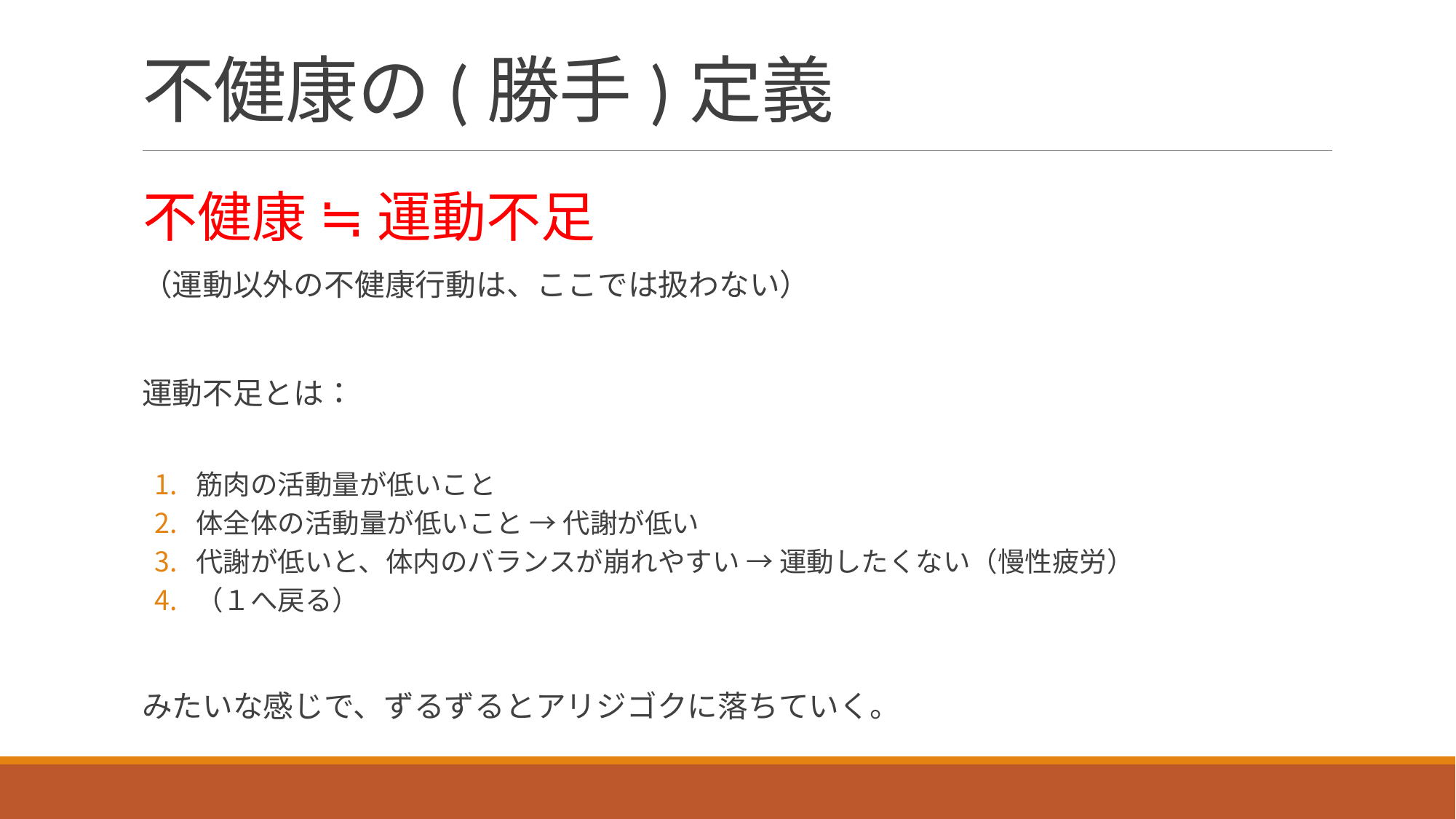

# 不健康の(勝手)定義
不健康 ≒ 運動不足
（運動以外の不健康行動は、ここでは扱わない）

運動不足とは：

筋肉の活動量が低いこと
体全体の活動量が低いこと → 代謝が低い
代謝が低いと、体内のバランスが崩れやすい → 運動したくない（慢性疲労）
（１へ戻る）

みたいな感じで、ずるずるとアリジゴクに落ちていく。